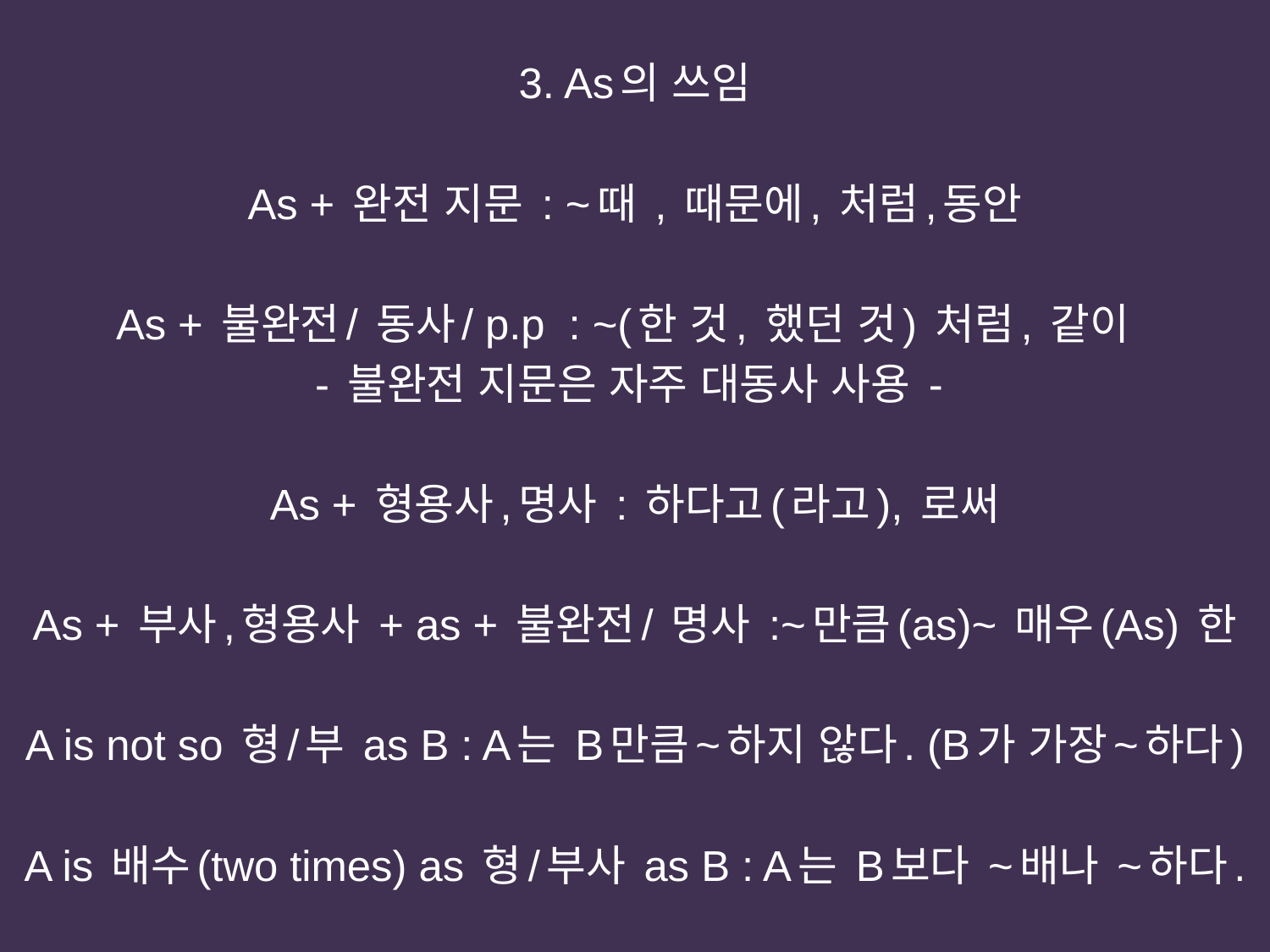

3. As의 쓰임

As + 완전 지문 : ~때 , 때문에, 처럼,동안

As + 불완전/ 동사/ p.p  : ~(한 것, 했던 것) 처럼, 같이
- 불완전 지문은 자주 대동사 사용 -

As + 형용사,명사 : 하다고(라고), 로써

As + 부사,형용사 + as + 불완전/ 명사 :~만큼(as)~ 매우(As) 한

A is not so 형/부 as B : A는 B만큼~하지 않다. (B가 가장~하다)

A is 배수(two times) as 형/부사 as B : A는 B보다 ~배나 ~하다.

#